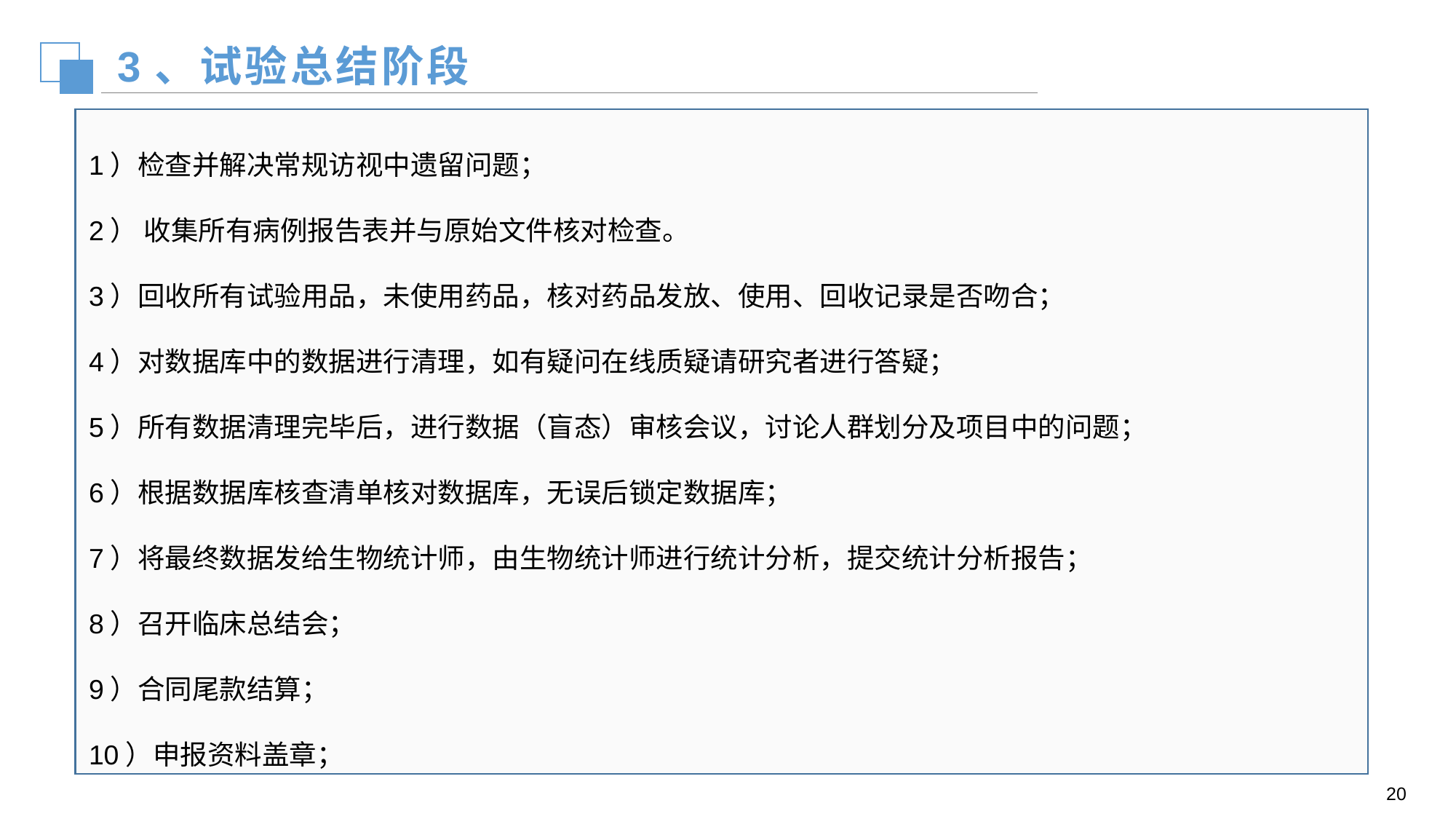

# 3、试验总结阶段

1）检查并解决常规访视中遗留问题；
2） 收集所有病例报告表并与原始文件核对检查。
3）回收所有试验用品，未使用药品，核对药品发放、使用、回收记录是否吻合；
4）对数据库中的数据进行清理，如有疑问在线质疑请研究者进行答疑；
5）所有数据清理完毕后，进行数据（盲态）审核会议，讨论人群划分及项目中的问题；
6）根据数据库核查清单核对数据库，无误后锁定数据库；
7）将最终数据发给生物统计师，由生物统计师进行统计分析，提交统计分析报告；
8）召开临床总结会；
9）合同尾款结算；
10）申报资料盖章；
20